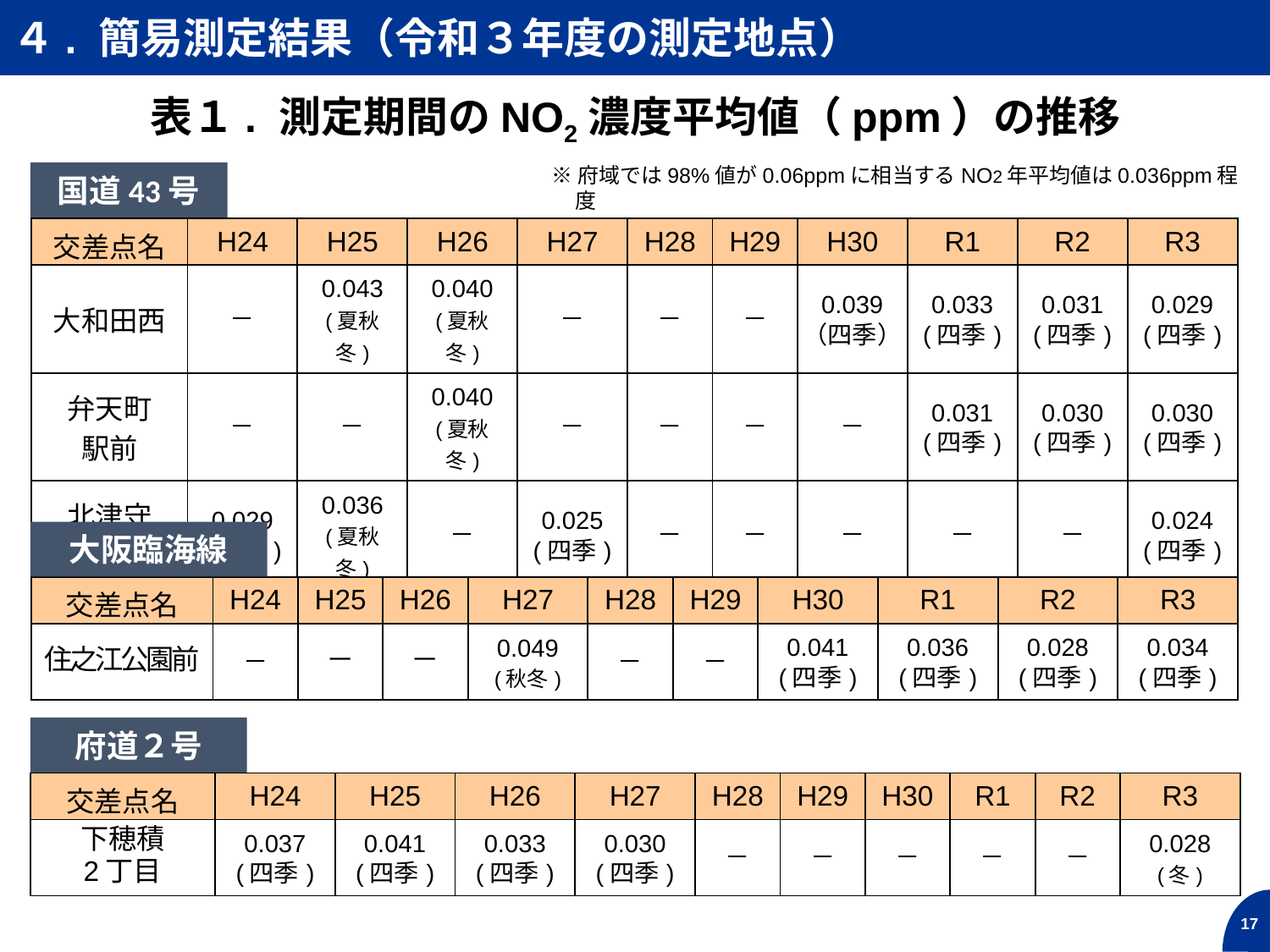

４.簡易測定結果（令和３年度の測定地点）
表１. 測定期間のNO2濃度平均値（ppm）の推移
※府域では98%値が0.06ppmに相当するNO2年平均値は0.036ppm程度
国道43号
| 交差点名 | H24 | H25 | H26 | H27 | H28 | H29 | H30 | R1 | R2 | R3 |
| --- | --- | --- | --- | --- | --- | --- | --- | --- | --- | --- |
| 大和田西 | － | 0.043 (夏秋冬) | 0.040 (夏秋冬) | － | － | － | 0.039 （四季） | 0.033 (四季) | 0.031 (四季) | 0.029 (四季) |
| 弁天町 駅前 | － | － | 0.040 (夏秋冬) | － | － | － | － | 0.031 (四季) | 0.030 (四季) | 0.030 (四季) |
| 北津守 ランプ前 | 0.029 (四季) | 0.036 (夏秋冬) | － | 0.025 (四季) | － | － | － | － | － | 0.024 (四季) |
大阪臨海線
| 交差点名 | H24 | H25 | H26 | H27 | H28 | H29 | H30 | R1 | R2 | R3 |
| --- | --- | --- | --- | --- | --- | --- | --- | --- | --- | --- |
| 住之江公園前 | － | － | － | 0.049 (秋冬) | － | － | 0.041 (四季) | 0.036 (四季) | 0.028 (四季) | 0.034 (四季) |
府道２号
| 交差点名 | H24 | H25 | H26 | H27 | H28 | H29 | H30 | R1 | R2 | R3 |
| --- | --- | --- | --- | --- | --- | --- | --- | --- | --- | --- |
| 下穂積 2丁目 | 0.037 (四季) | 0.041 (四季) | 0.033 (四季) | 0.030 (四季) | － | － | － | － | － | 0.028 (冬) |